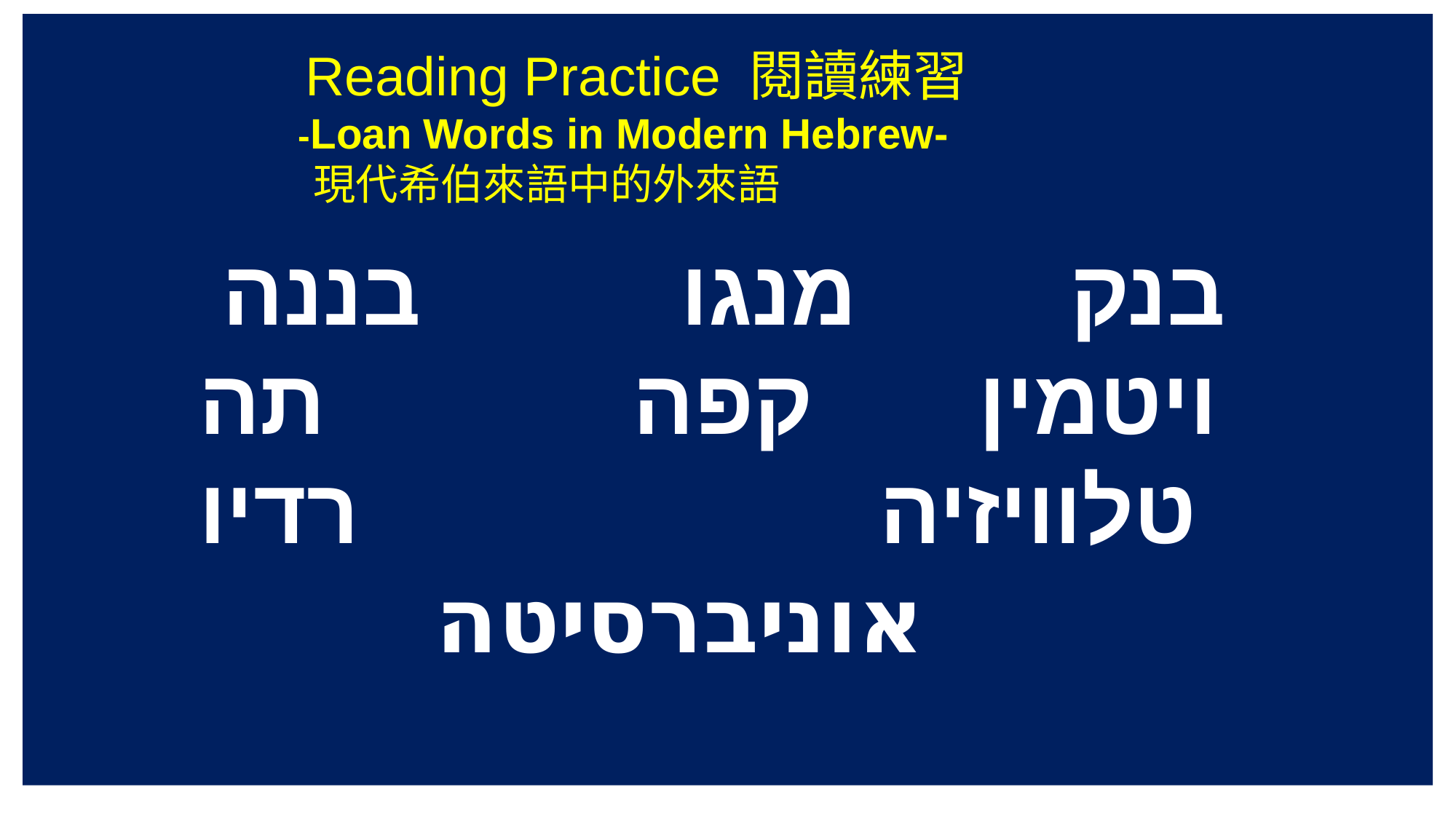

Reading Practice 閱讀練習
                          -Loan Words in Modern Hebrew-
                            現代希伯來語中的外來語

        בנק         מנגו           בננה
       ויטמין       קפה             תה
       טלוויזיה                      רדיו
                 אוניברסיטה